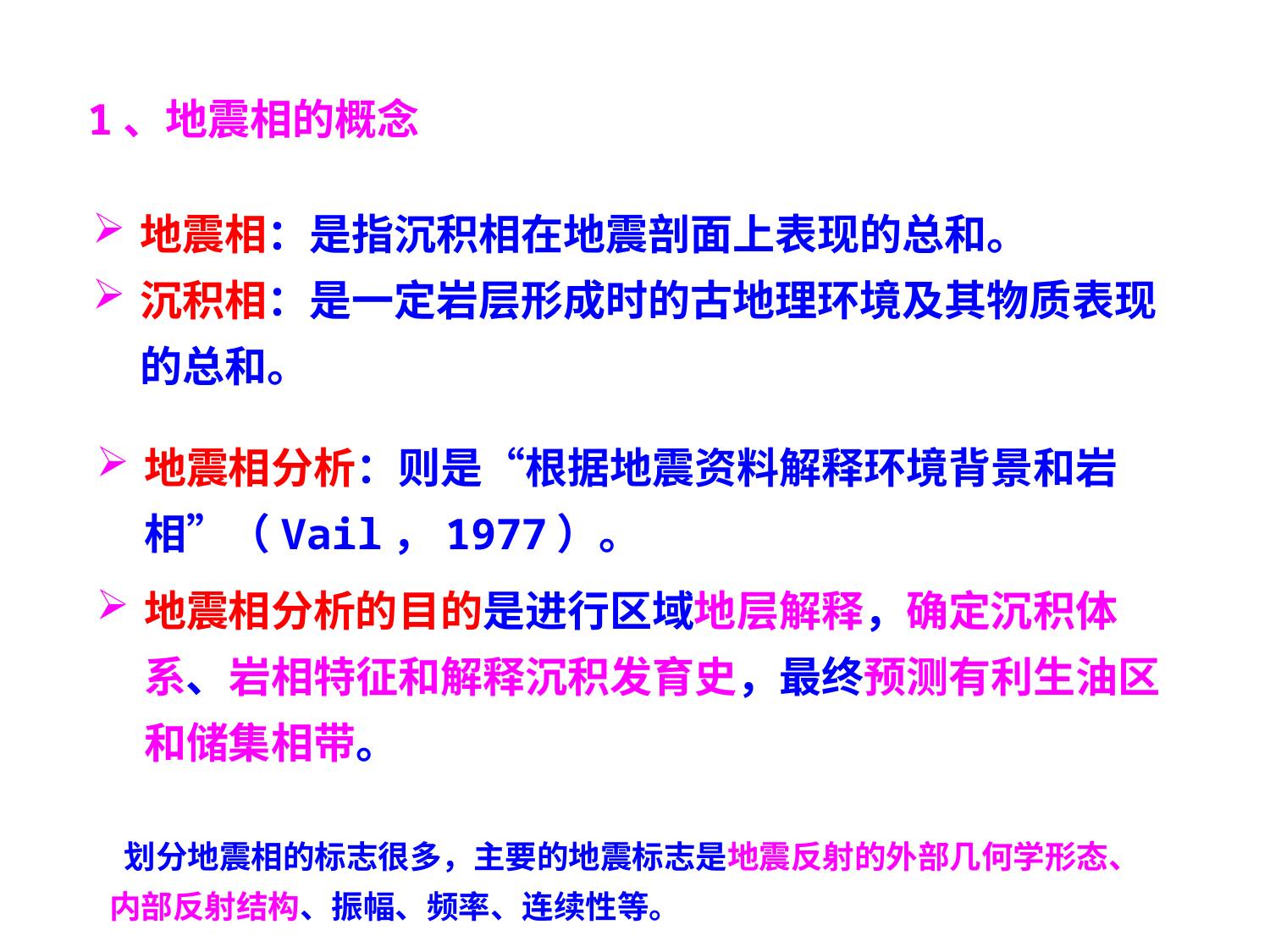

1、地震相的概念
地震相：是指沉积相在地震剖面上表现的总和。
沉积相：是一定岩层形成时的古地理环境及其物质表现的总和。
地震相分析：则是“根据地震资料解释环境背景和岩相”（Vail，1977）。
地震相分析的目的是进行区域地层解释，确定沉积体系、岩相特征和解释沉积发育史，最终预测有利生油区和储集相带。
 划分地震相的标志很多，主要的地震标志是地震反射的外部几何学形态、内部反射结构、振幅、频率、连续性等。